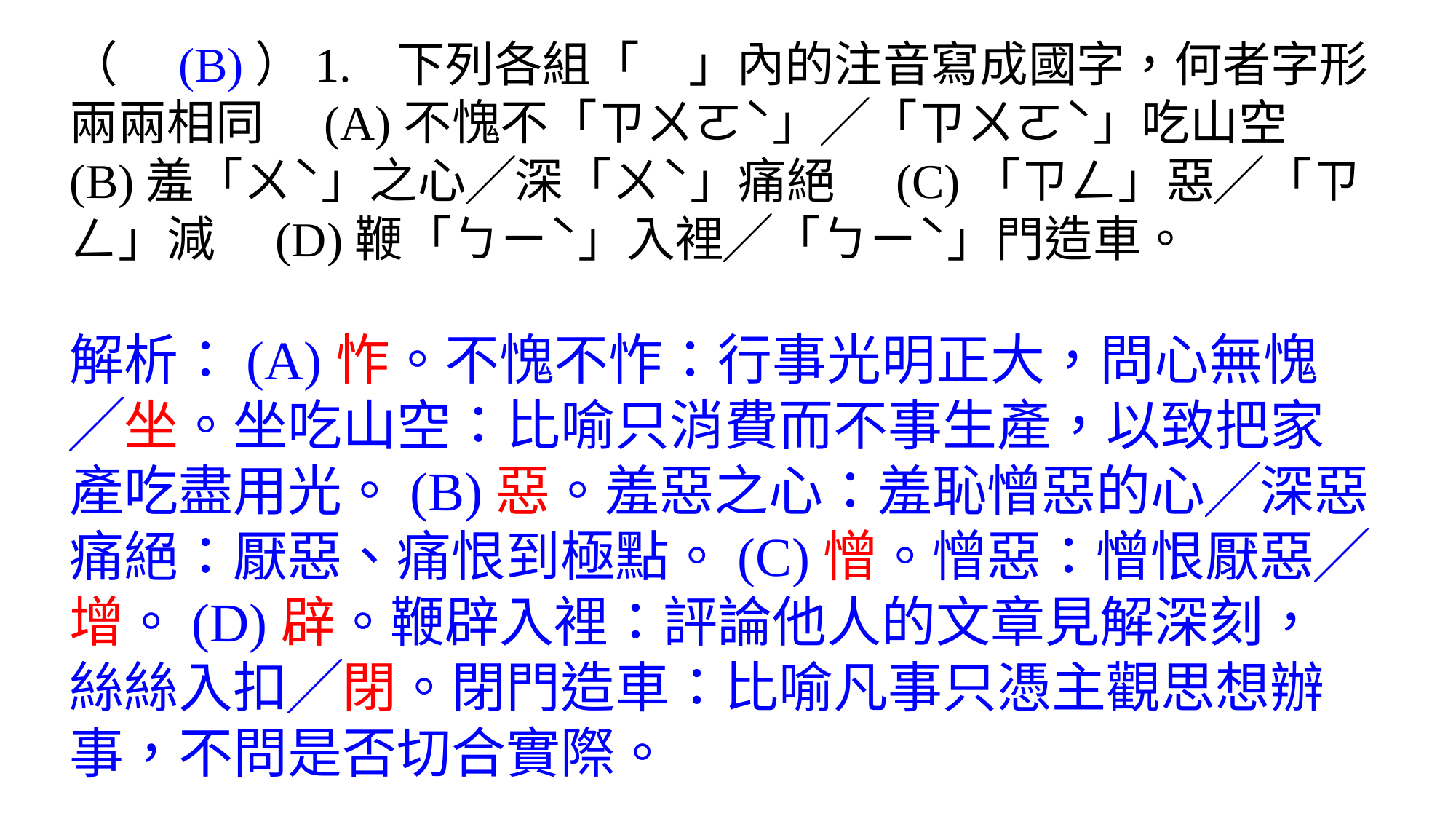

（	(B)）1.	下列各組「　」內的注音寫成國字，何者字形兩兩相同　(A)不愧不「ㄗㄨㄛˋ」╱「ㄗㄨㄛˋ」吃山空　(B)羞「ㄨˋ」之心╱深「ㄨˋ」痛絕　(C)「ㄗㄥ」惡╱「ㄗㄥ」減　(D)鞭「ㄅㄧˋ」入裡╱「ㄅㄧˋ」門造車。

解析：(A)怍。不愧不怍：行事光明正大，問心無愧╱坐。坐吃山空：比喻只消費而不事生產，以致把家產吃盡用光。(B)惡。羞惡之心：羞恥憎惡的心╱深惡痛絕：厭惡、痛恨到極點。(C)憎。憎惡：憎恨厭惡╱增。(D)辟。鞭辟入裡：評論他人的文章見解深刻，絲絲入扣╱閉。閉門造車：比喻凡事只憑主觀思想辦事，不問是否切合實際。